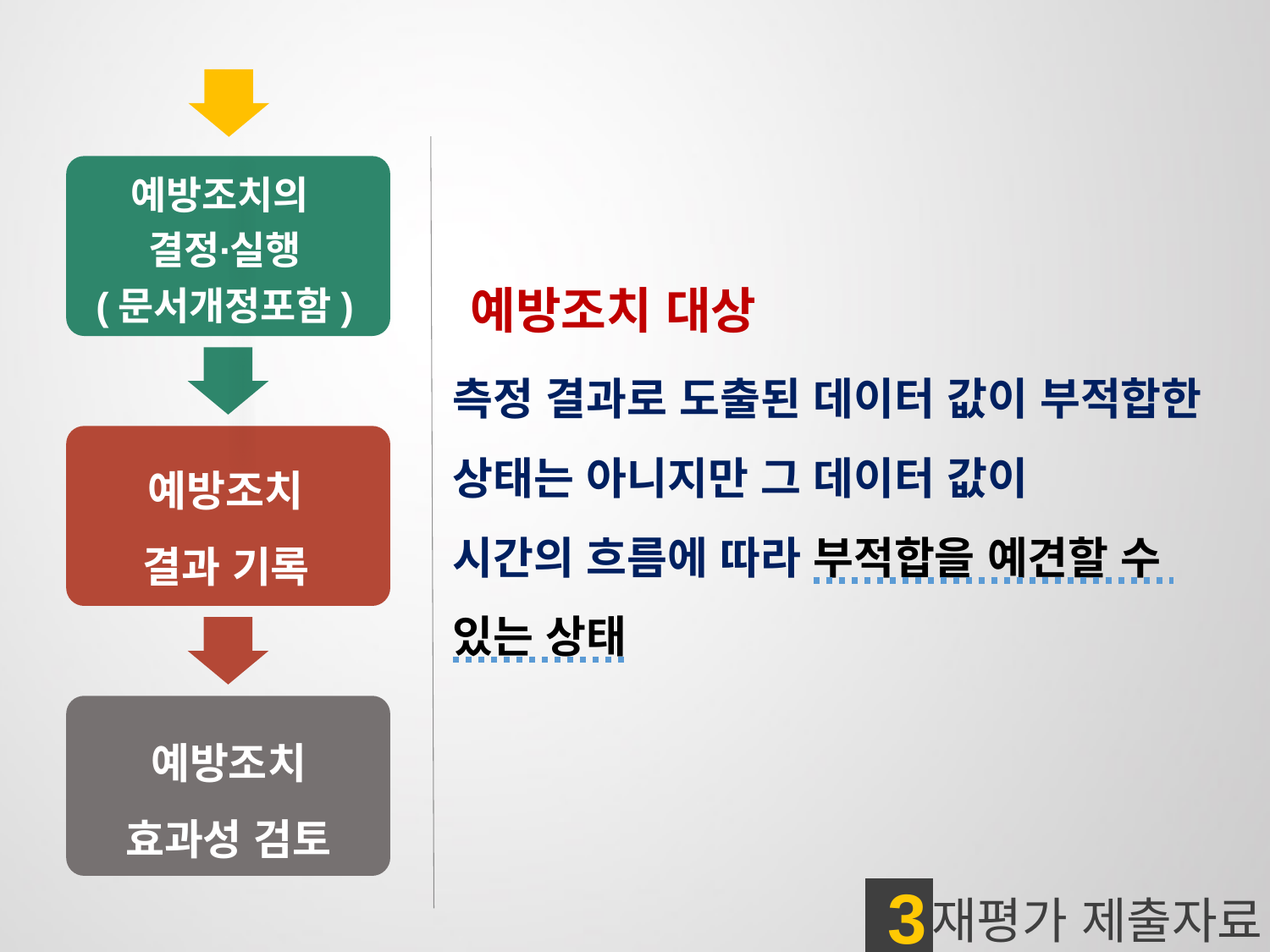

예방조치의
결정∙실행
(문서개정포함)

 예방조치 대상

측정 결과로 도출된 데이터 값이 부적합한 상태는 아니지만 그 데이터 값이
시간의 흐름에 따라 부적합을 예견할 수
있는 상태
예방조치
결과 기록
예방조치
효과성 검토
3

재평가 제출자료